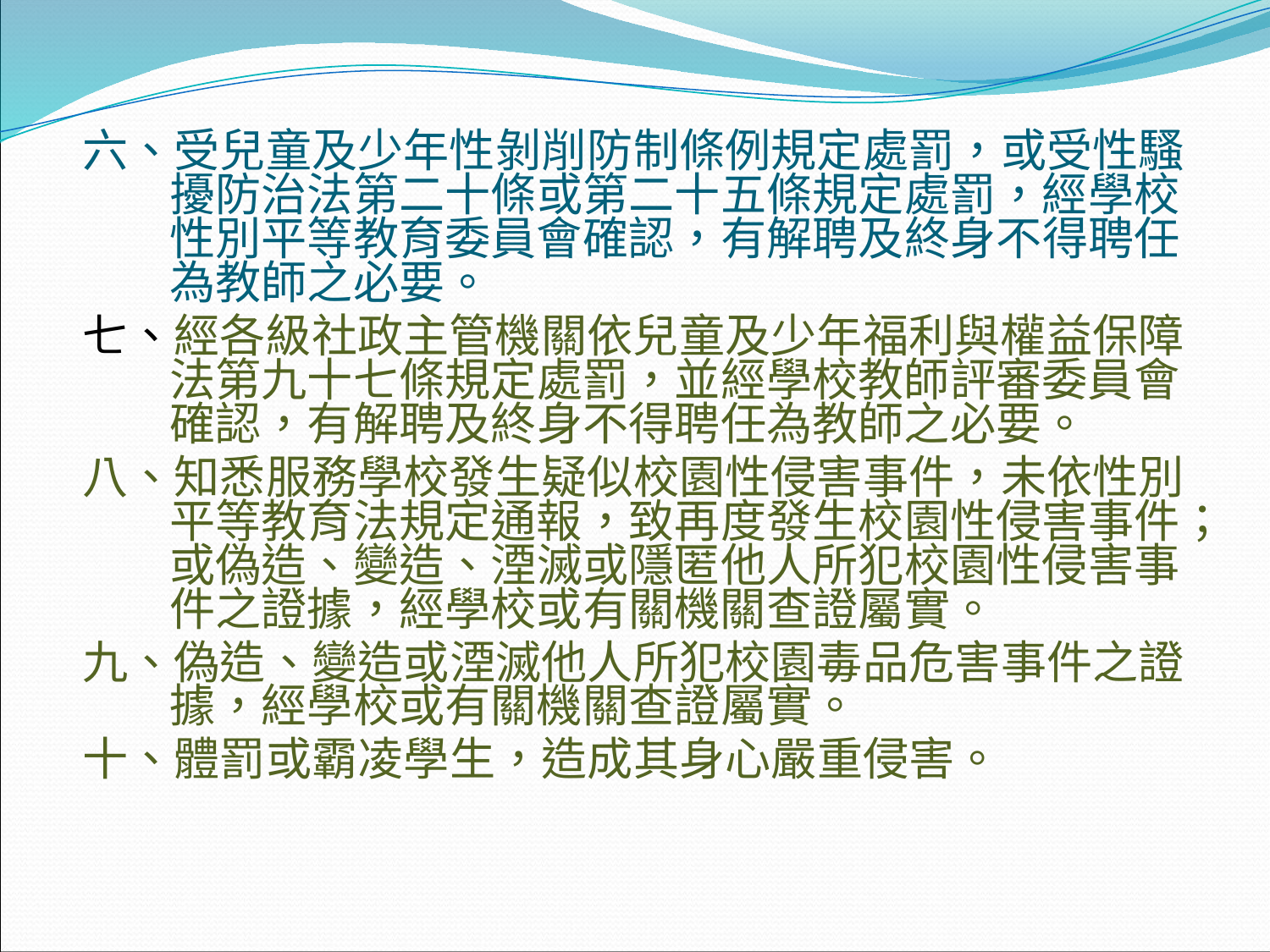

六、受兒童及少年性剝削防制條例規定處罰，或受性騷擾防治法第二十條或第二十五條規定處罰，經學校性別平等教育委員會確認，有解聘及終身不得聘任為教師之必要。
七、經各級社政主管機關依兒童及少年福利與權益保障法第九十七條規定處罰，並經學校教師評審委員會確認，有解聘及終身不得聘任為教師之必要。
八、知悉服務學校發生疑似校園性侵害事件，未依性別平等教育法規定通報，致再度發生校園性侵害事件；或偽造、變造、湮滅或隱匿他人所犯校園性侵害事件之證據，經學校或有關機關查證屬實。
九、偽造、變造或湮滅他人所犯校園毒品危害事件之證據，經學校或有關機關查證屬實。
十、體罰或霸凌學生，造成其身心嚴重侵害。